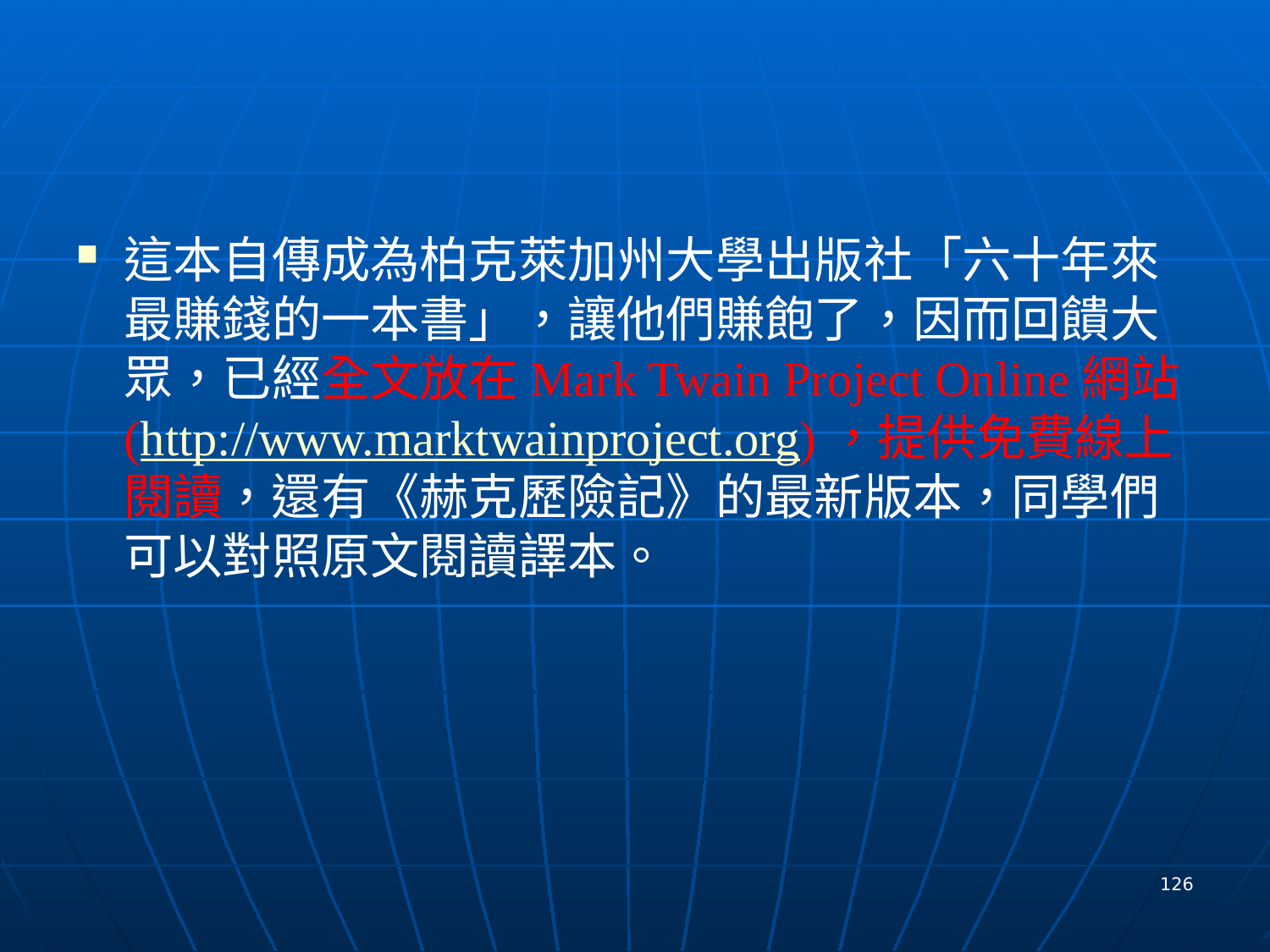

#
這本自傳成為柏克萊加州大學出版社「六十年來最賺錢的一本書」，讓他們賺飽了，因而回饋大眾，已經全文放在Mark Twain Project Online網站 (http://www.marktwainproject.org)，提供免費線上閱讀，還有《赫克歷險記》的最新版本，同學們可以對照原文閱讀譯本。
126